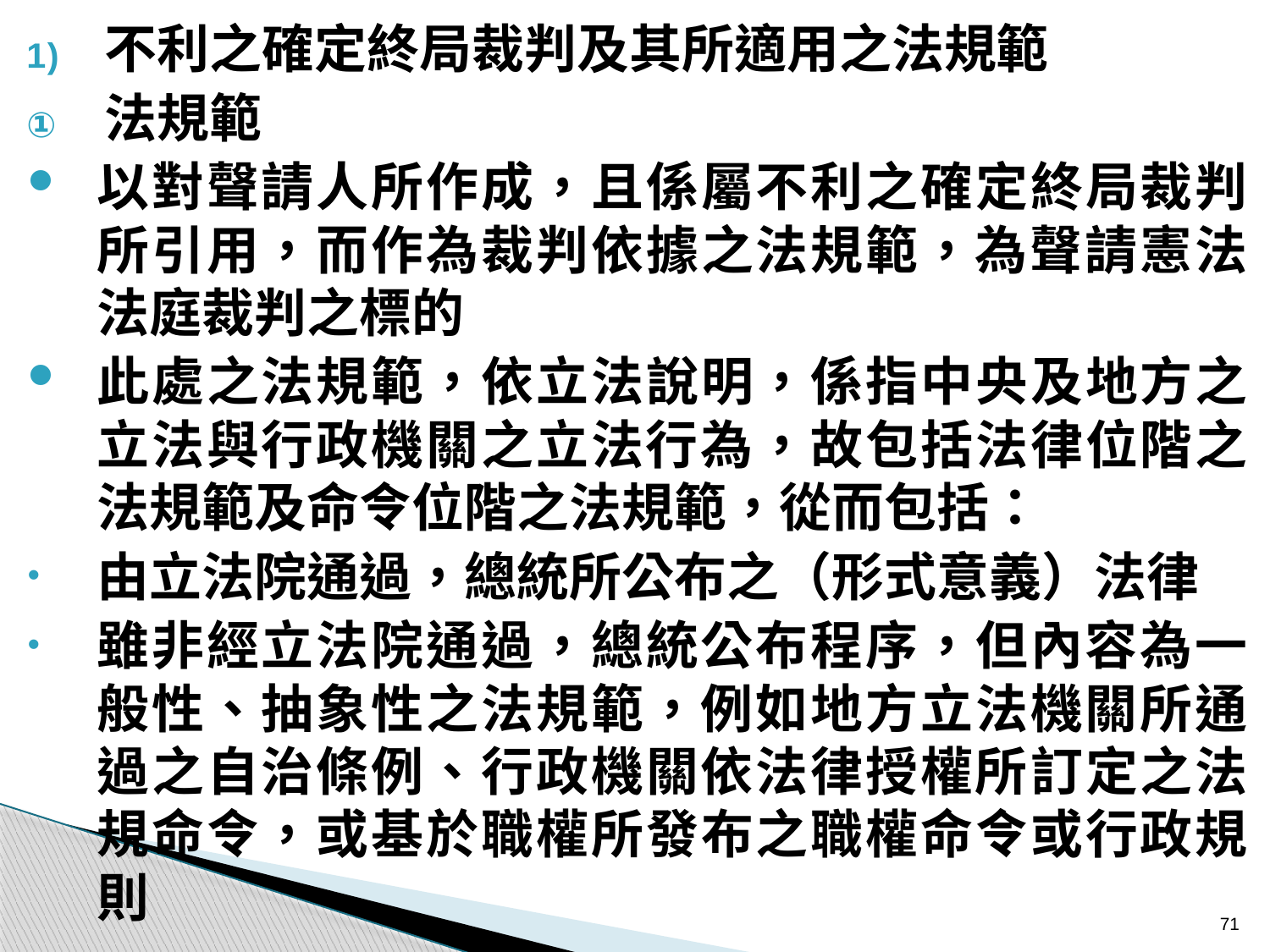

不利之確定終局裁判及其所適用之法規範
法規範
以對聲請人所作成，且係屬不利之確定終局裁判所引用，而作為裁判依據之法規範，為聲請憲法法庭裁判之標的
此處之法規範，依立法說明，係指中央及地方之立法與行政機關之立法行為，故包括法律位階之法規範及命令位階之法規範，從而包括：
由立法院通過，總統所公布之（形式意義）法律
雖非經立法院通過，總統公布程序，但內容為一般性、抽象性之法規範，例如地方立法機關所通過之自治條例、行政機關依法律授權所訂定之法規命令，或基於職權所發布之職權命令或行政規則

71